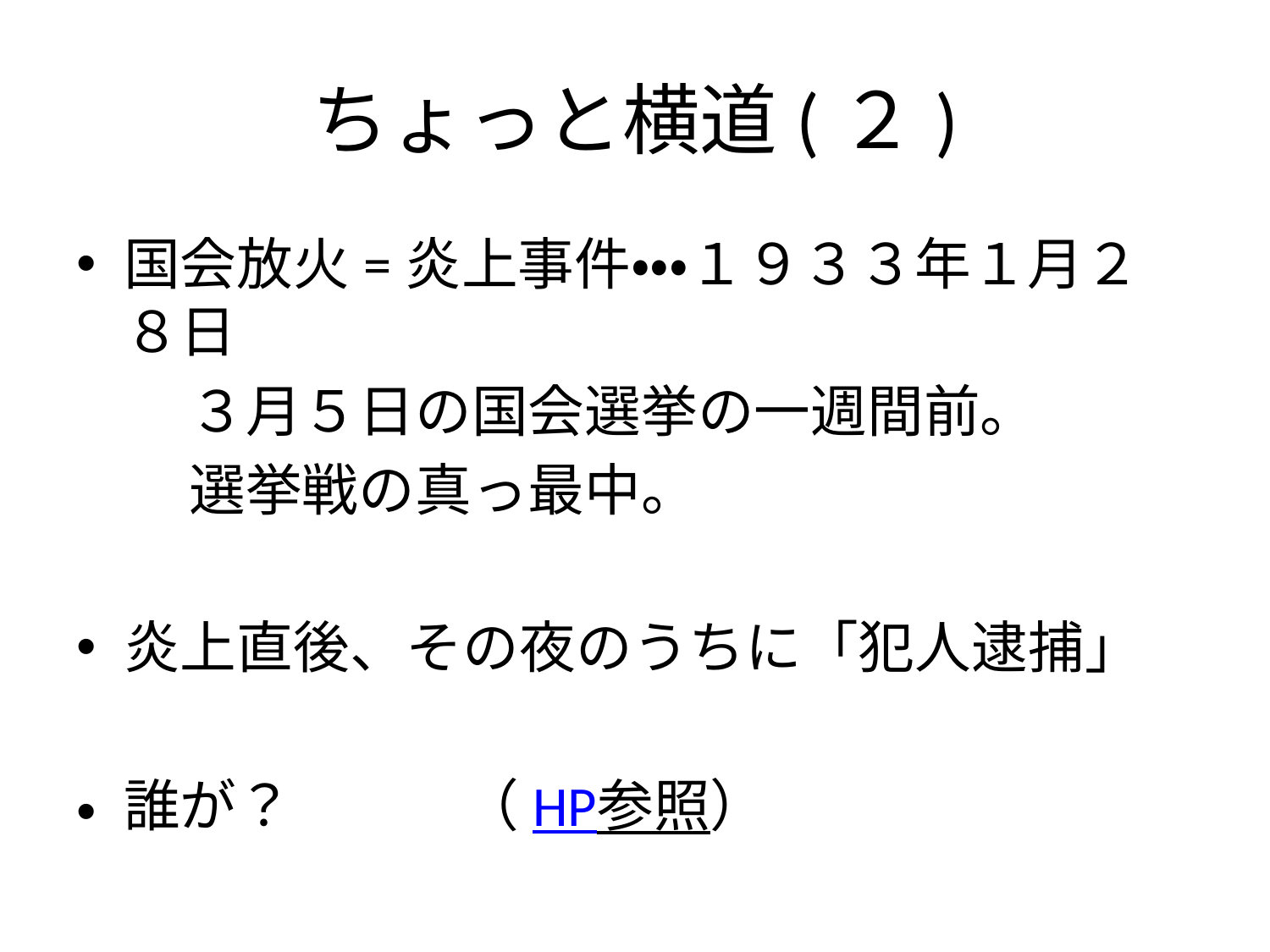

# ちょっと横道(２)
国会放火=炎上事件・・・１９３３年１月２８日
　　３月５日の国会選挙の一週間前。
　　選挙戦の真っ最中。

炎上直後、その夜のうちに「犯人逮捕」

誰が？　　　（HP参照）